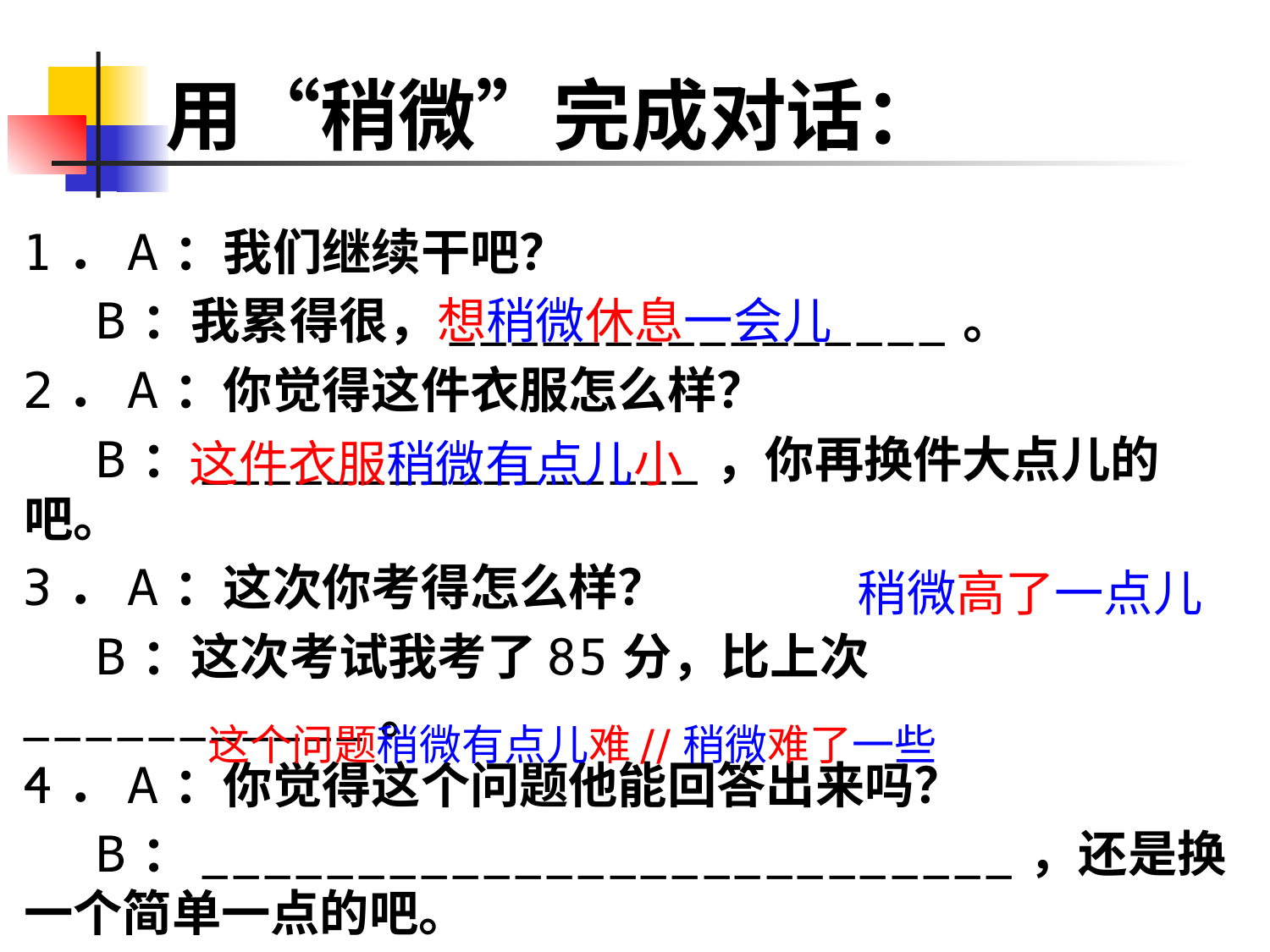

# 用“稍微”完成对话：
1．A：我们继续干吧？
     B：我累得很，________________。
2．A：你觉得这件衣服怎么样？
     B：________________，你再换件大点儿的吧。
3．A：这次你考得怎么样？
     B：这次考试我考了85分，比上次 ___________。
4．A：你觉得这个问题他能回答出来吗？
     B：__________________________，还是换一个简单一点的吧。
想稍微休息一会儿
这件衣服稍微有点儿小
稍微高了一点儿
这个问题稍微有点儿难//稍微难了一些